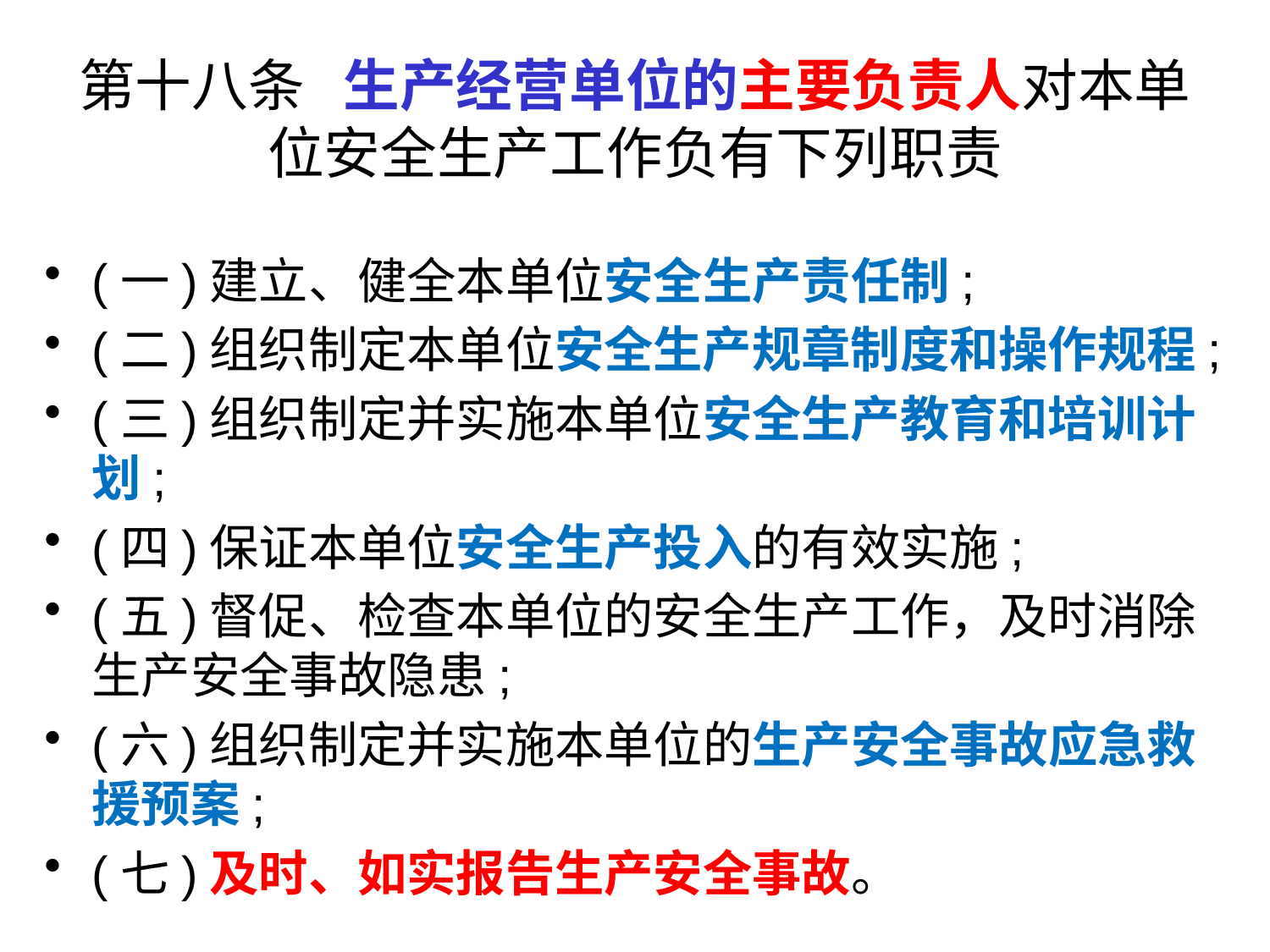

第十八条   生产经营单位的主要负责人对本单位安全生产工作负有下列职责
(一)建立、健全本单位安全生产责任制;
(二)组织制定本单位安全生产规章制度和操作规程;
(三)组织制定并实施本单位安全生产教育和培训计划;
(四)保证本单位安全生产投入的有效实施;
(五)督促、检查本单位的安全生产工作，及时消除生产安全事故隐患;
(六)组织制定并实施本单位的生产安全事故应急救援预案;
(七)及时、如实报告生产安全事故。